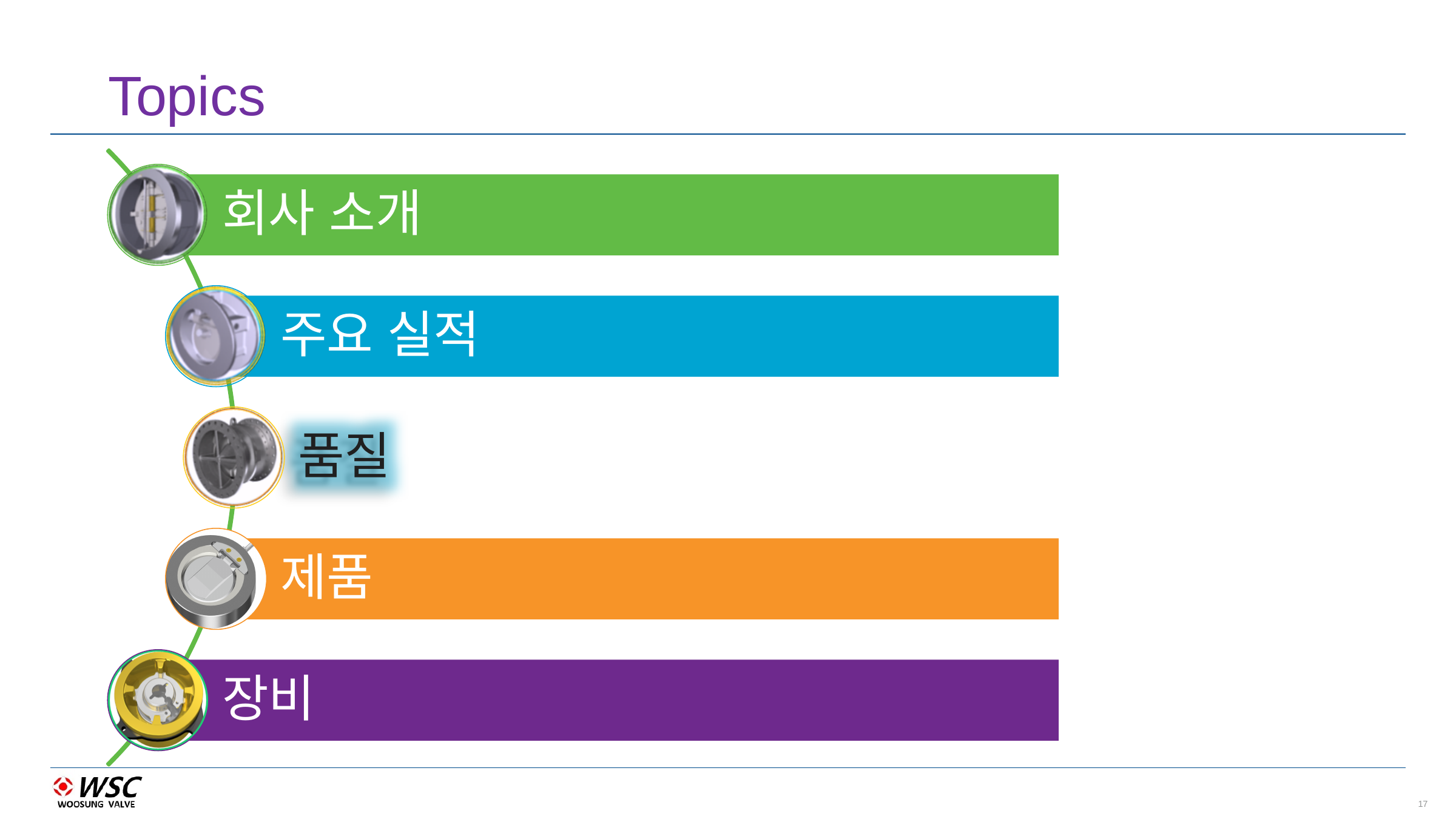

Topics
회사 소개
주요 실적
품질
제품
장비